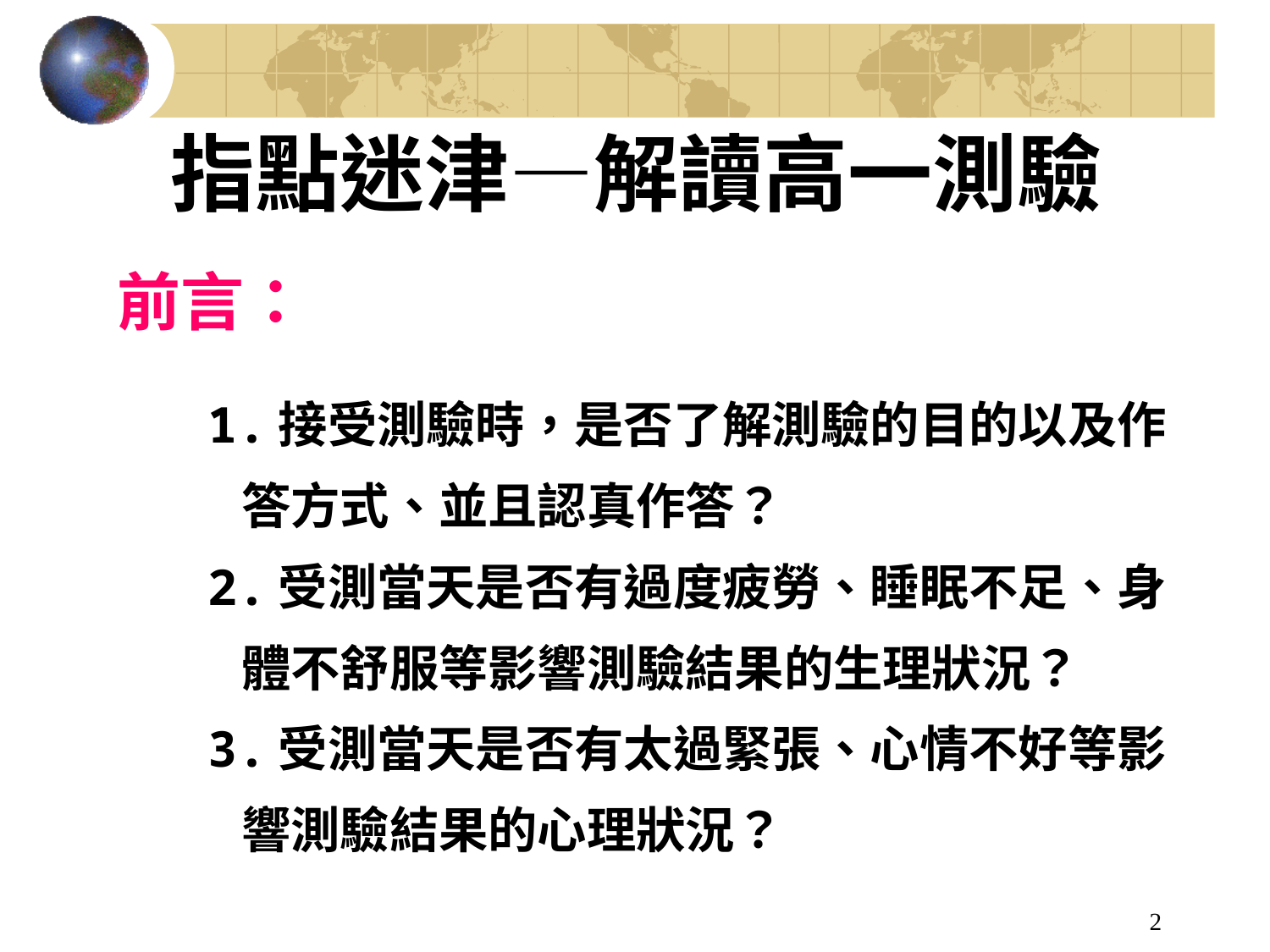

# 指點迷津—解讀高一測驗
前言：
1.接受測驗時，是否了解測驗的目的以及作
  答方式、並且認真作答？
2.受測當天是否有過度疲勞、睡眠不足、身
  體不舒服等影響測驗結果的生理狀況？
3.受測當天是否有太過緊張、心情不好等影
  響測驗結果的心理狀況？
2